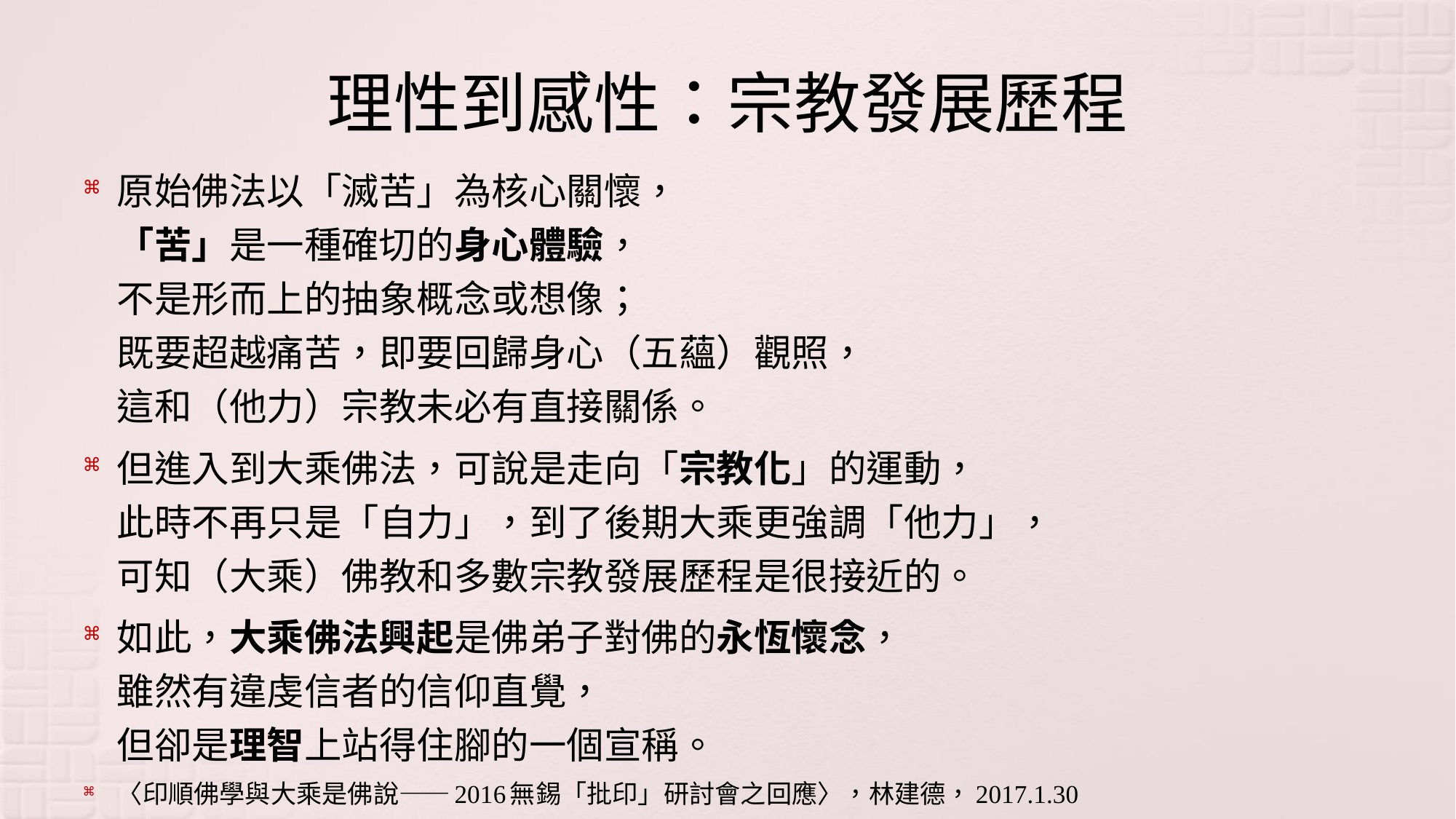

# 理性到感性：宗教發展歷程
原始佛法以「滅苦」為核心關懷，
「苦」是一種確切的身心體驗，
不是形而上的抽象概念或想像；
既要超越痛苦，即要回歸身心（五蘊）觀照，
這和（他力）宗教未必有直接關係。
但進入到大乘佛法，可說是走向「宗教化」的運動，
此時不再只是「自力」，到了後期大乘更強調「他力」，
可知（大乘）佛教和多數宗教發展歷程是很接近的。
如此，大乘佛法興起是佛弟子對佛的永恆懷念，
雖然有違虔信者的信仰直覺，
但卻是理智上站得住腳的一個宣稱。
〈印順佛學與大乘是佛說——2016無錫「批印」研討會之回應〉，林建德，2017.1.30